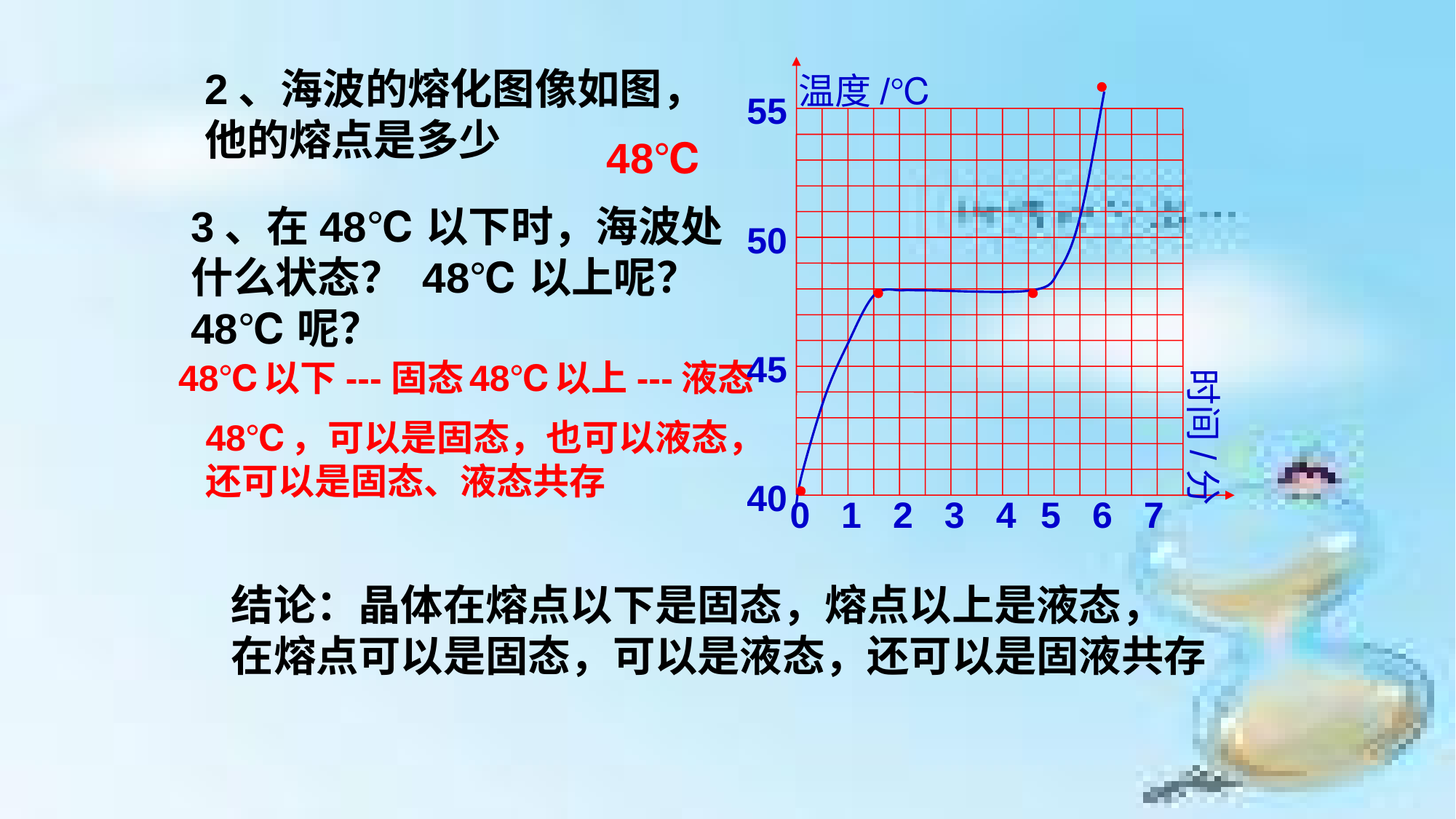

2、海波的熔化图像如图，
他的熔点是多少

温度/℃
55
50
45
时间/分
40
0
1
2
3
4
 5
 6
 7

48℃
3、在48℃以下时，海波处
什么状态？ 48℃以上呢？
48℃呢？
48℃以下---固态
48℃以上---液态
48℃，可以是固态，也可以液态，
还可以是固态、液态共存
结论：晶体在熔点以下是固态，熔点以上是液态，
在熔点可以是固态，可以是液态，还可以是固液共存